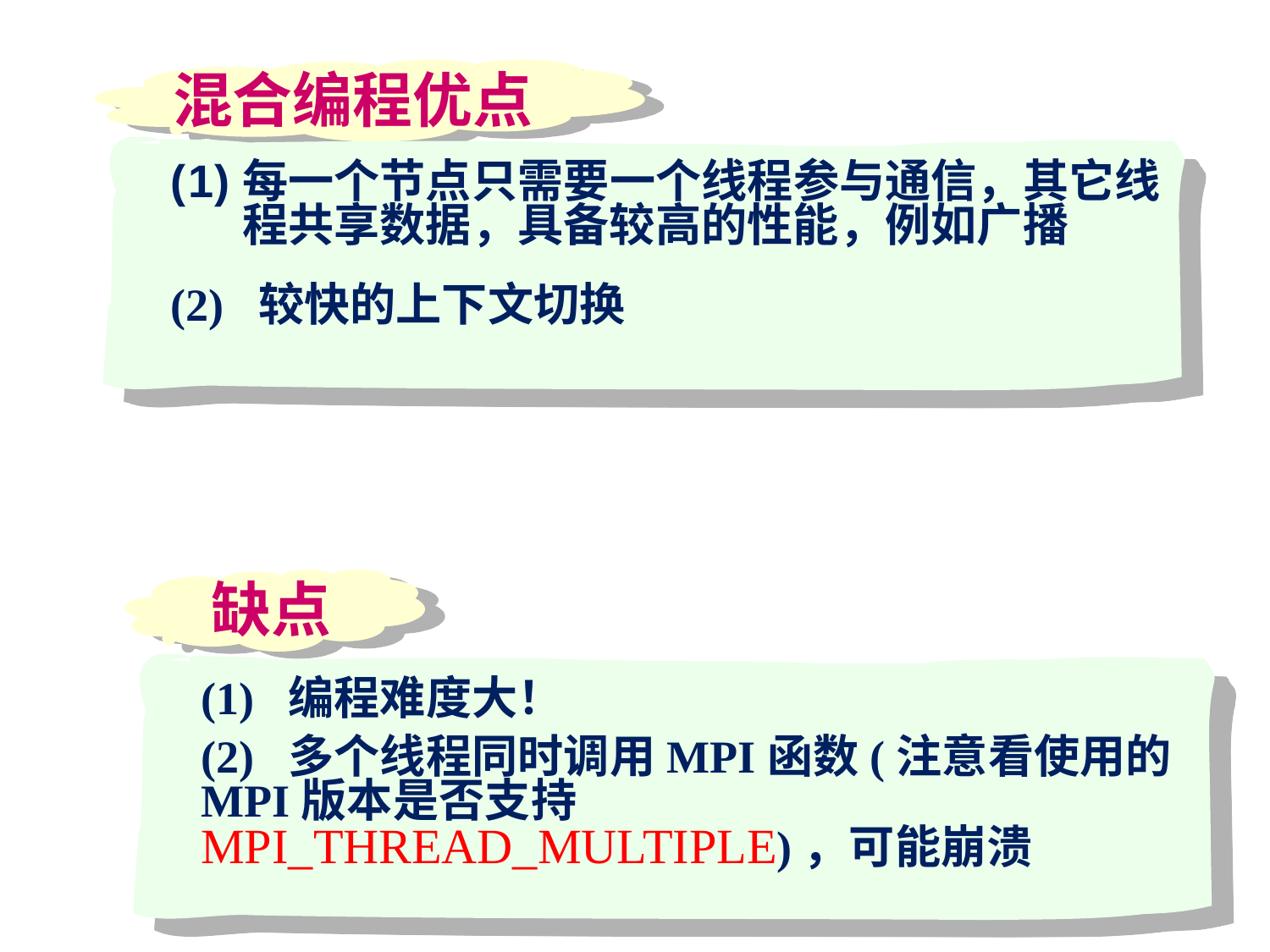

混合编程优点

每一个节点只需要一个线程参与通信，其它线程共享数据，具备较高的性能，例如广播

(2)  较快的上下文切换

缺点

(1)  编程难度大！
(2)  多个线程同时调用MPI函数(注意看使用的MPI版本是否支持MPI_THREAD_MULTIPLE‎)，可能崩溃